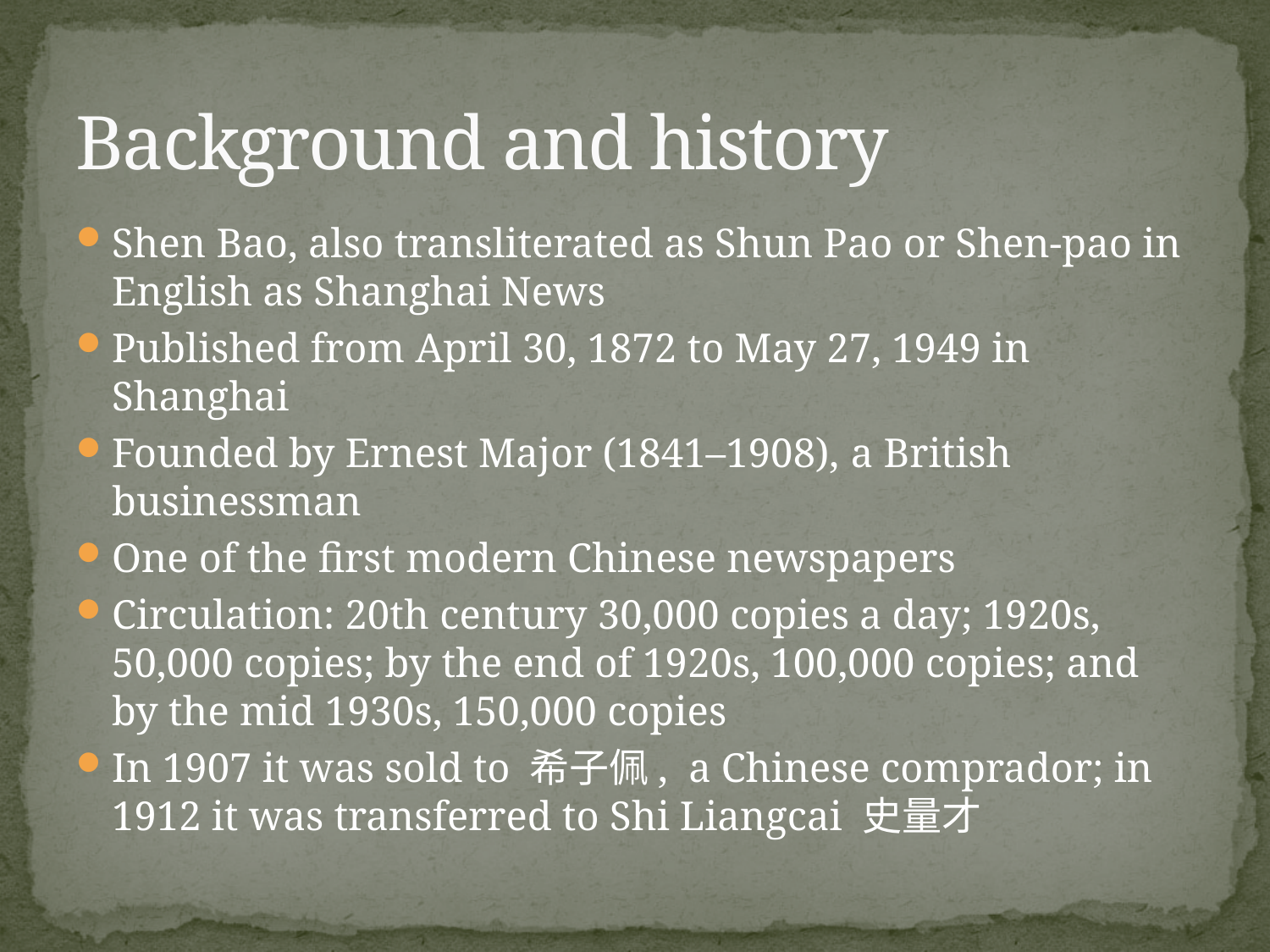

# Background and history
Shen Bao, also transliterated as Shun Pao or Shen-pao in English as Shanghai News
Published from April 30, 1872 to May 27, 1949 in Shanghai
Founded by Ernest Major (1841–1908), a British businessman
One of the first modern Chinese newspapers
Circulation: 20th century 30,000 copies a day; 1920s, 50,000 copies; by the end of 1920s, 100,000 copies; and by the mid 1930s, 150,000 copies
In 1907 it was sold to 希子佩,  a Chinese comprador; in 1912 it was transferred to Shi Liangcai 史量才